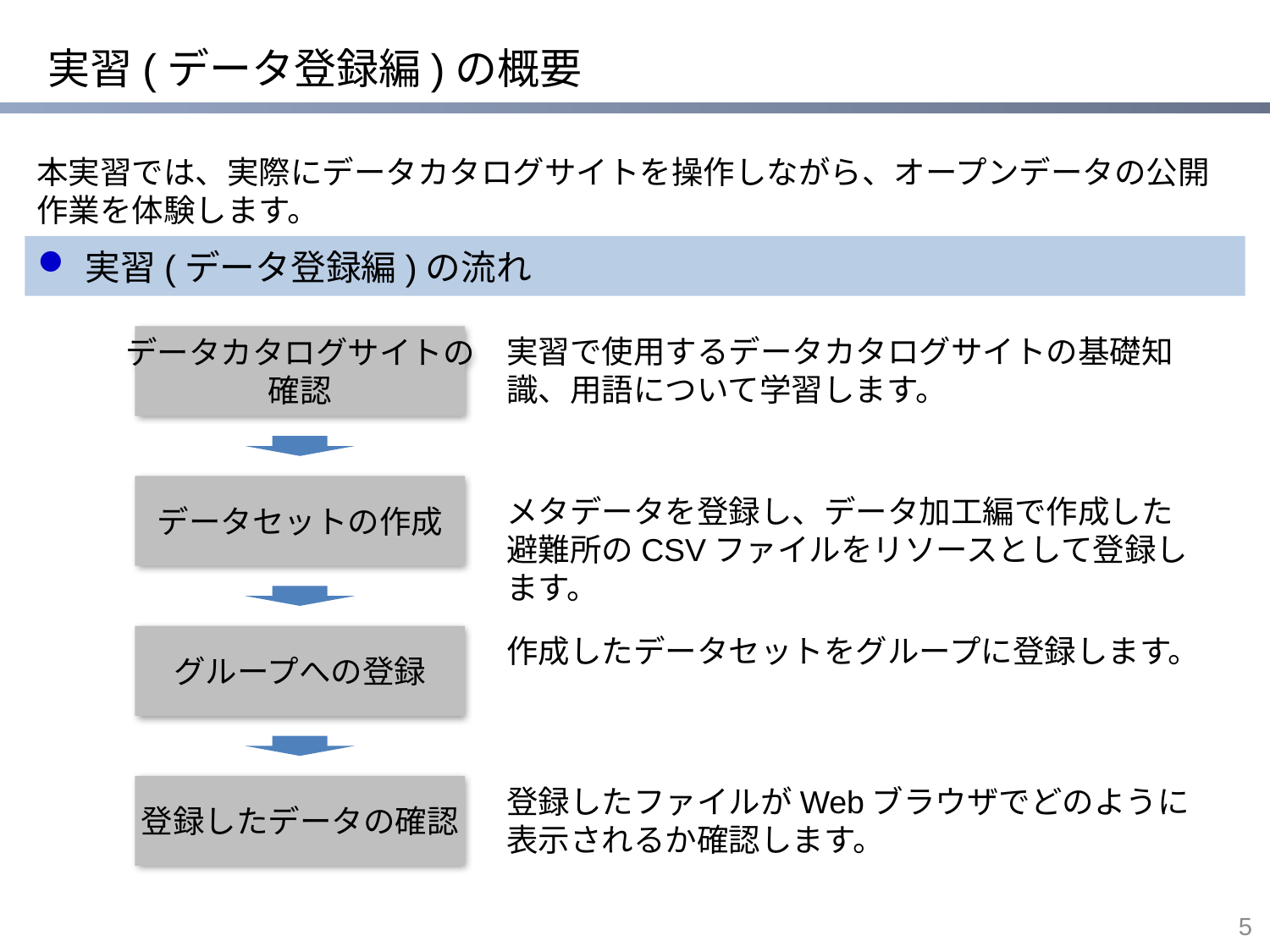

# 実習(データ登録編)の概要
本実習では、実際にデータカタログサイトを操作しながら、オープンデータの公開作業を体験します。
実習(データ登録編)の流れ
データカタログサイトの
確認
実習で使用するデータカタログサイトの基礎知識、用語について学習します。

データセットの作成
メタデータを登録し、データ加工編で作成した避難所のCSVファイルをリソースとして登録します。

グループへの登録
作成したデータセットをグループに登録します。

登録したデータの確認
登録したファイルがWebブラウザでどのように表示されるか確認します。
5